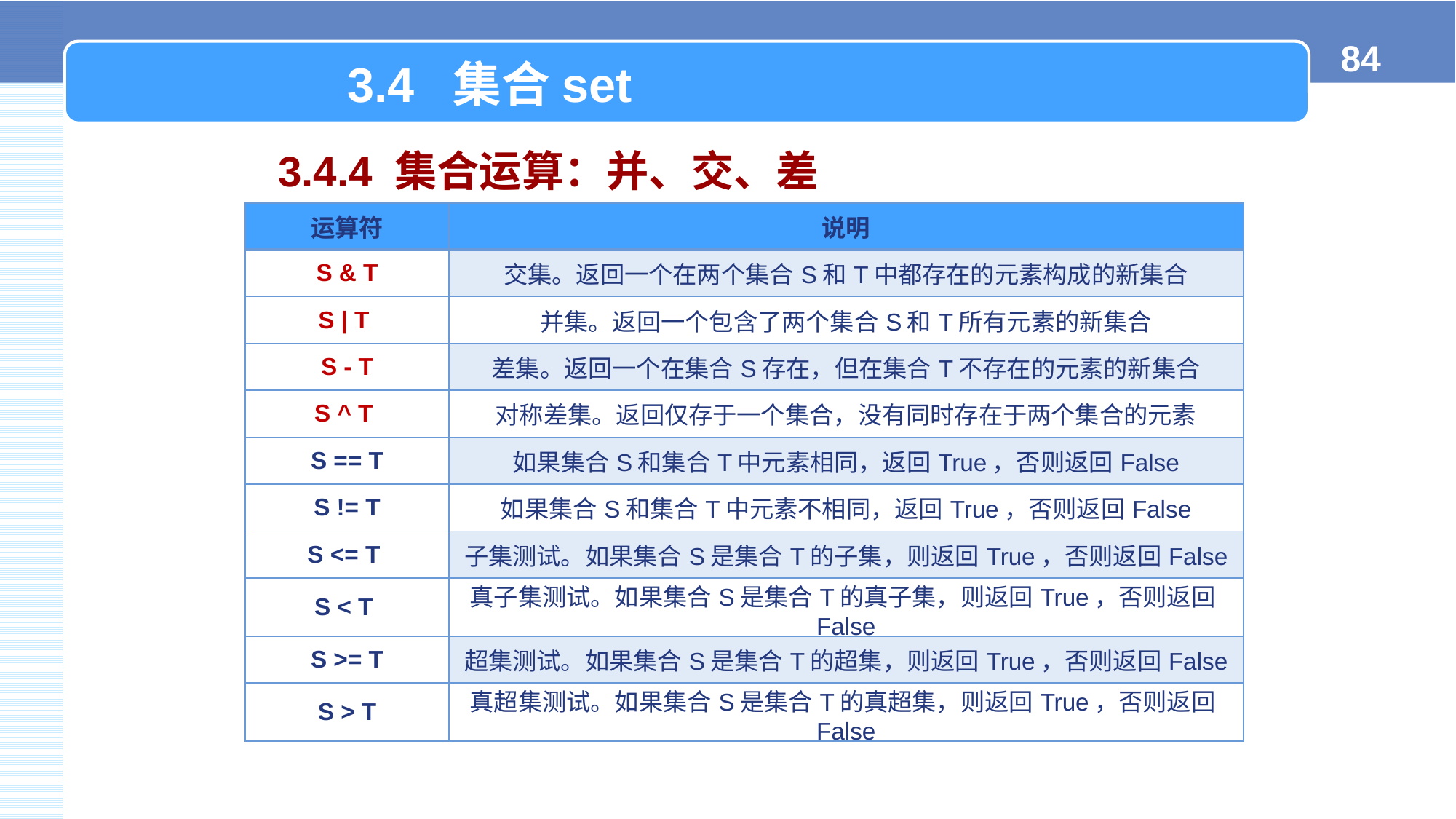

3.4  集合set
3.4.4 集合运算：并、交、差
| 运算符 | 说明 |
| --- | --- |
| S & T | 交集。返回一个在两个集合S和T中都存在的元素构成的新集合 |
| S | T | 并集。返回一个包含了两个集合S和T所有元素的新集合 |
| S - T | 差集。返回一个在集合S存在，但在集合T不存在的元素的新集合 |
| S ^ T | 对称差集。返回仅存于一个集合，没有同时存在于两个集合的元素 |
| S == T | 如果集合S和集合T中元素相同，返回True，否则返回False |
| S != T | 如果集合S和集合T中元素不相同，返回True，否则返回False |
| S <= T | 子集测试。如果集合S是集合T的子集，则返回True，否则返回False |
| S < T | 真子集测试。如果集合S是集合T的真子集，则返回True，否则返回False |
| S >= T | 超集测试。如果集合S是集合T的超集，则返回True，否则返回False |
| S > T | 真超集测试。如果集合S是集合T的真超集，则返回True，否则返回False |